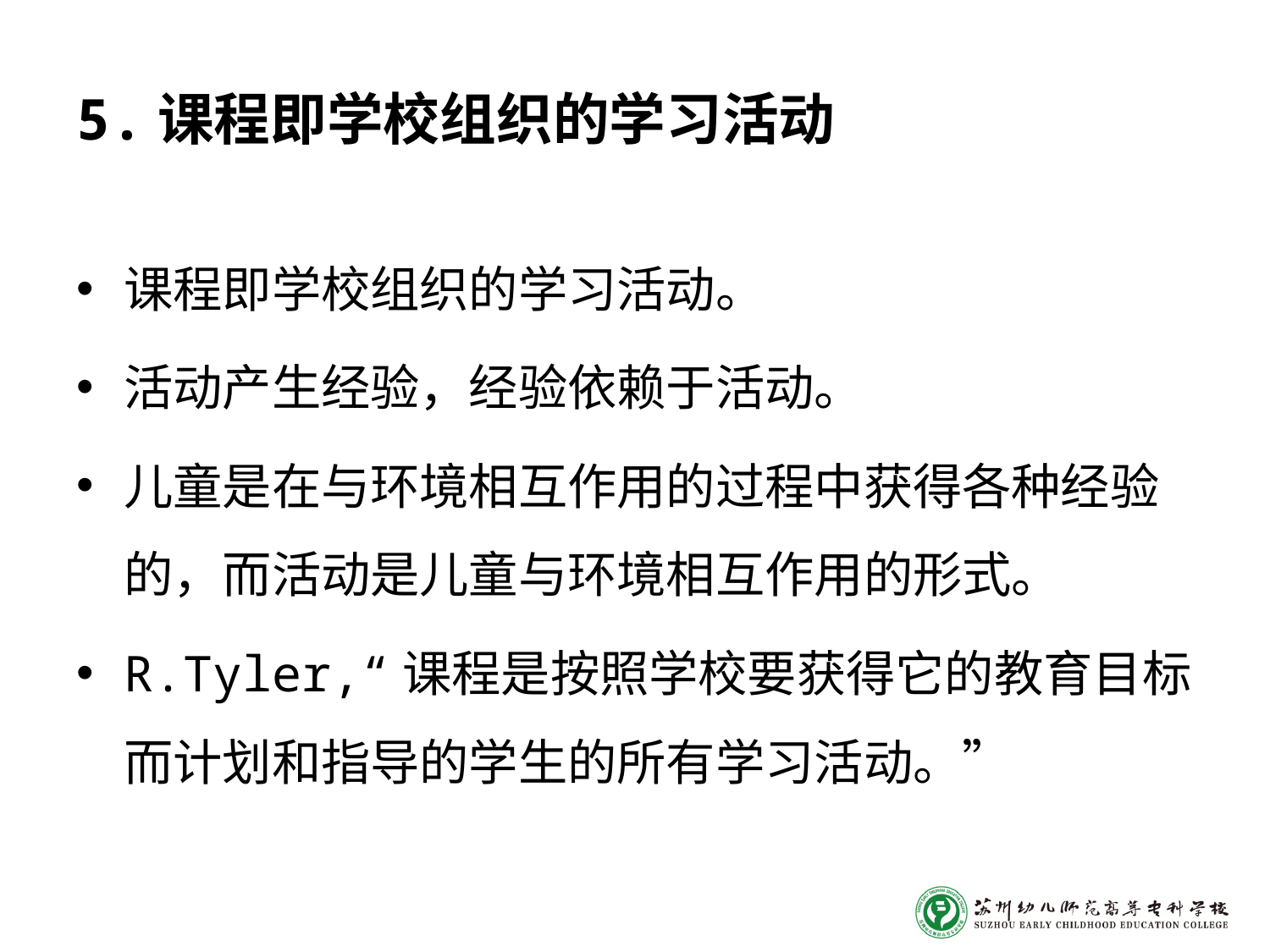

5.课程即学校组织的学习活动
课程即学校组织的学习活动。
活动产生经验，经验依赖于活动。
儿童是在与环境相互作用的过程中获得各种经验的，而活动是儿童与环境相互作用的形式。
R.Tyler,“课程是按照学校要获得它的教育目标而计划和指导的学生的所有学习活动。”